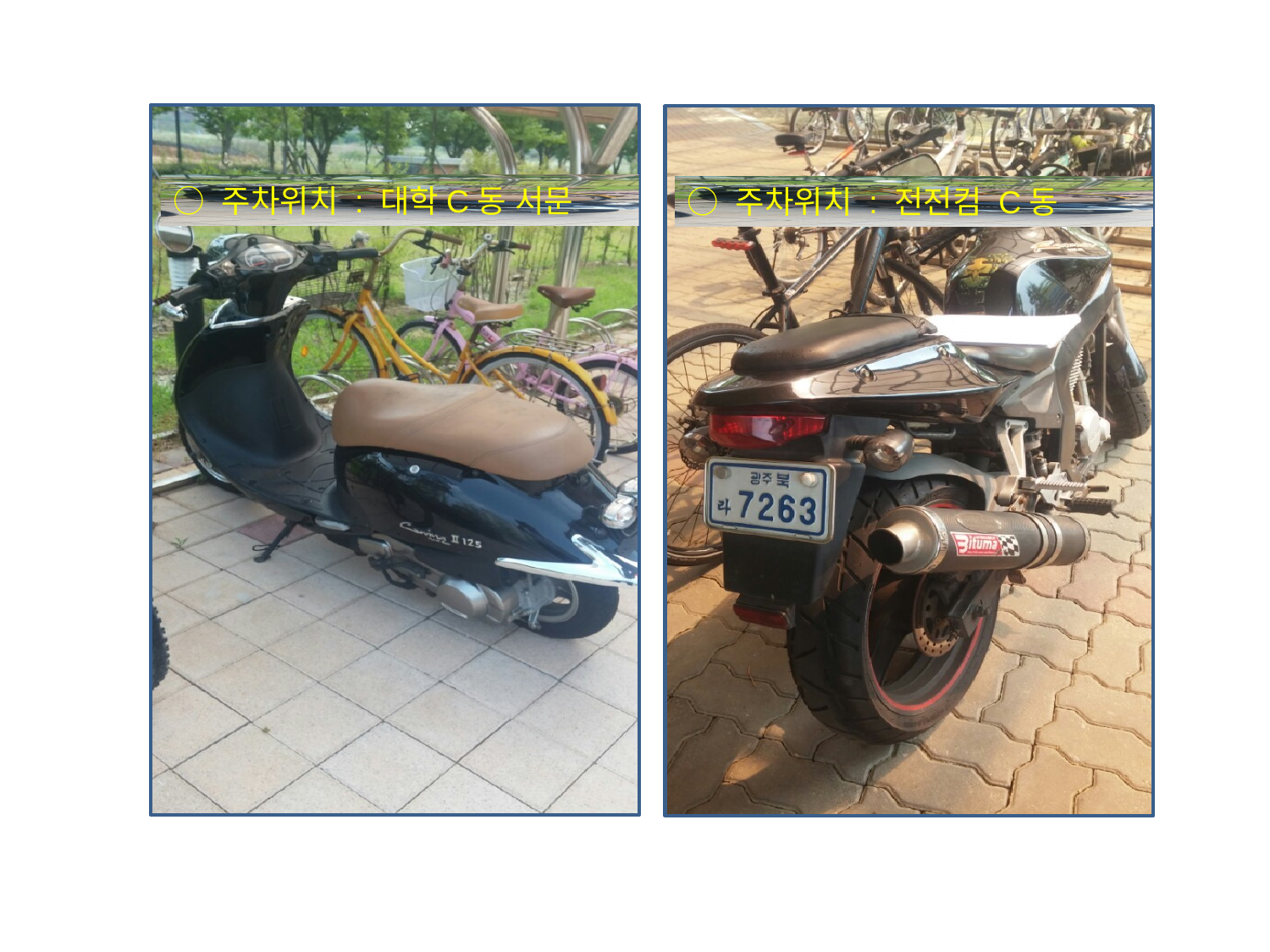

○ 주차위치 : 대학C동 서문
○ 주차위치 : 전전컴 C동